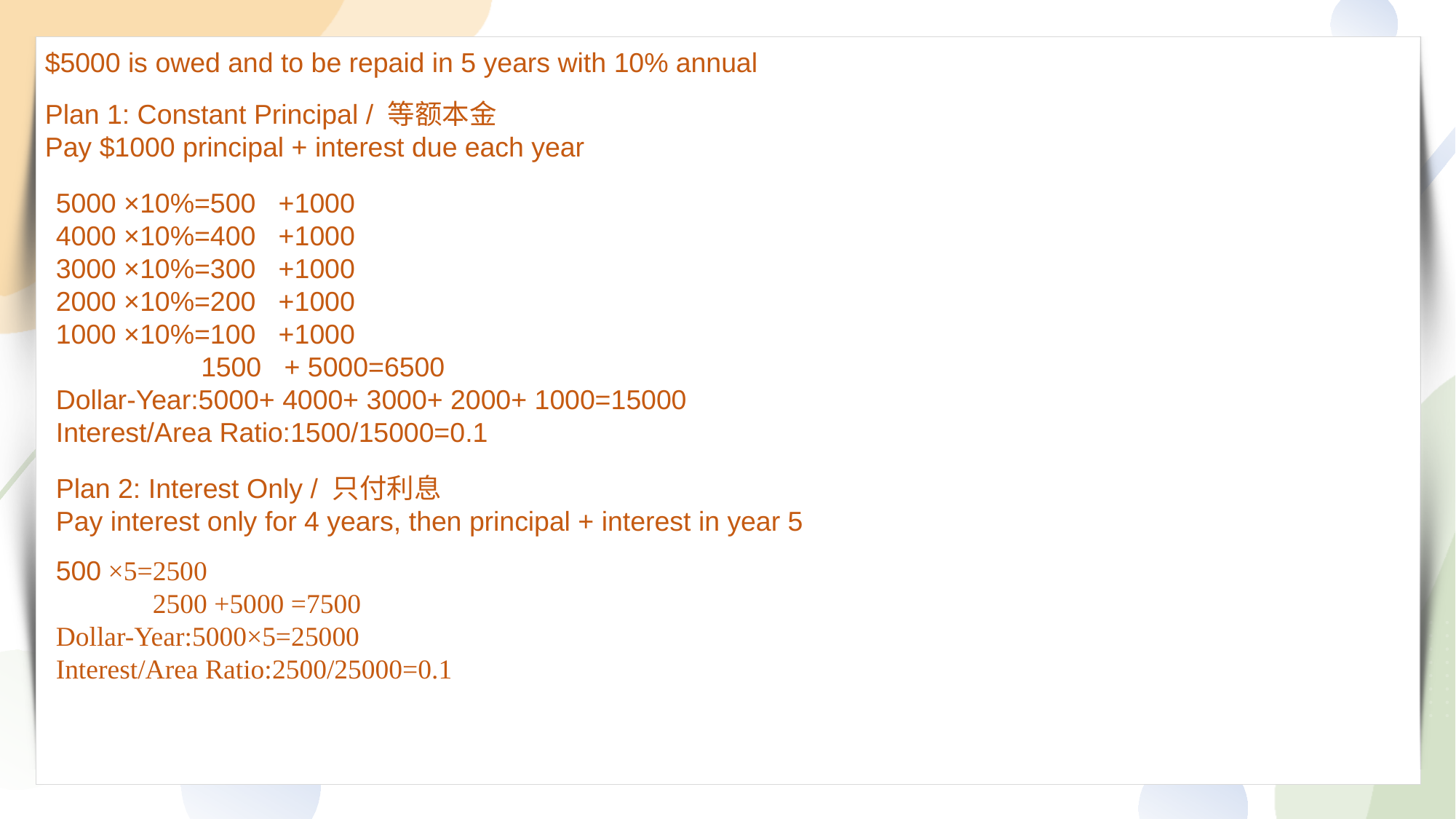

$5000 is owed and to be repaid in 5 years with 10% annual
Plan 1: Constant Principal / 等额本金
Pay $1000 principal + interest due each year
5000 ×10%=500   +1000
4000 ×10%=400   +1000
3000 ×10%=300   +1000
2000 ×10%=200   +1000
1000 ×10%=100   +1000
                   1500   + 5000=6500
Dollar-Year:5000+ 4000+ 3000+ 2000+ 1000=15000
Interest/Area Ratio:1500/15000=0.1
Plan 2: Interest Only / 只付利息
Pay interest only for 4 years, then principal + interest in year 5

500 ×5=2500
              2500 +5000 =7500
Dollar-Year:5000×5=25000
Interest/Area Ratio:2500/25000=0.1